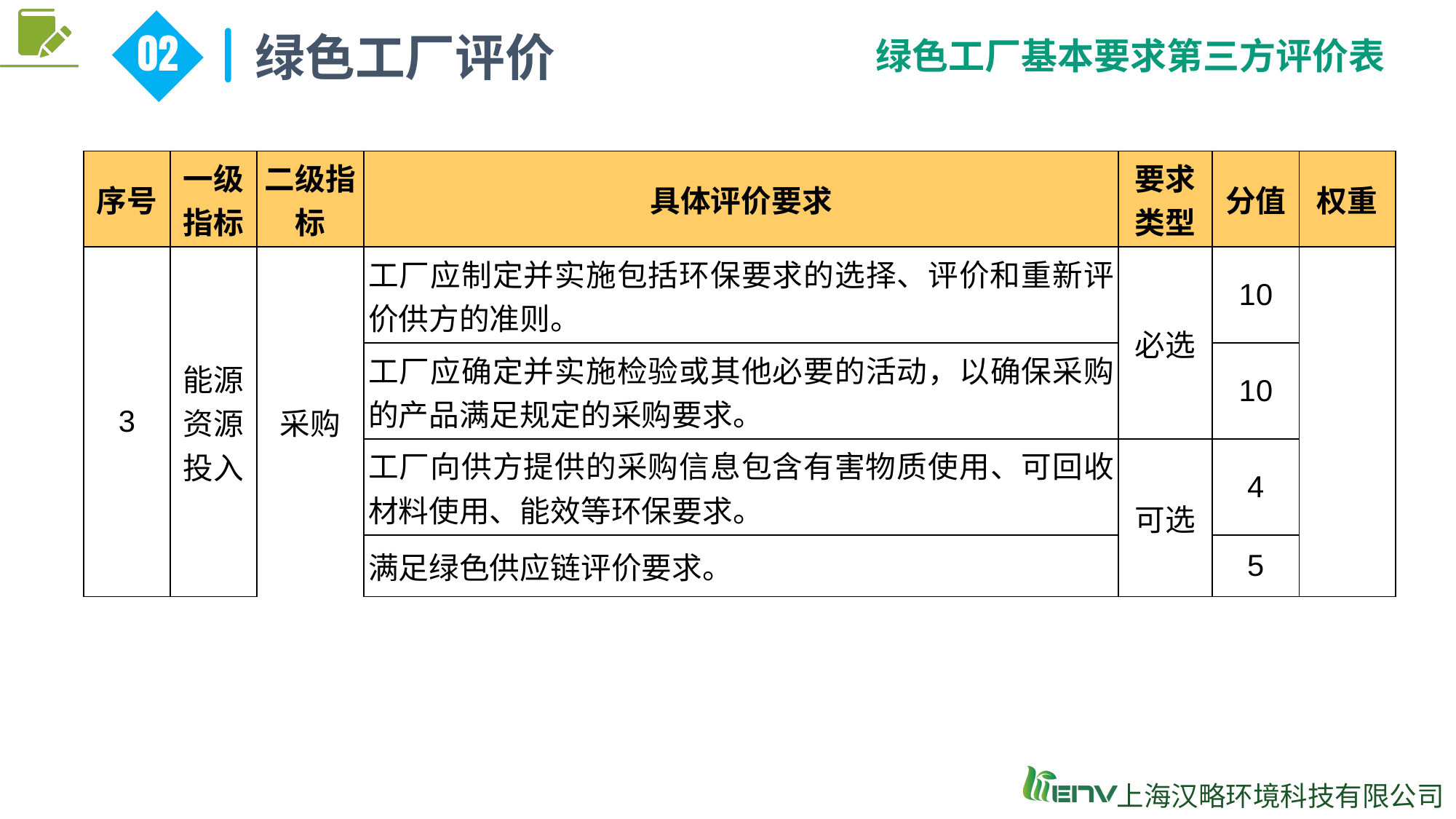

绿色工厂评价

02
绿色工厂基本要求第三方评价表
| 序号 | 一级 指标 | 二级指标 | 具体评价要求 | 要求类型 | 分值 | 权重 |
| --- | --- | --- | --- | --- | --- | --- |
| 3 | 能源资源投入 | 采购 | 工厂应制定并实施包括环保要求的选择、评价和重新评价供方的准则。 | 必选 | 10 |  |
|  |  |  | 工厂应确定并实施检验或其他必要的活动，以确保采购的产品满足规定的采购要求。 |  | 10 |  |
|  |  |  | 工厂向供方提供的采购信息包含有害物质使用、可回收材料使用、能效等环保要求。 | 可选 | 4 |  |
|  |  |  | 满足绿色供应链评价要求。 |  | 5 |  |